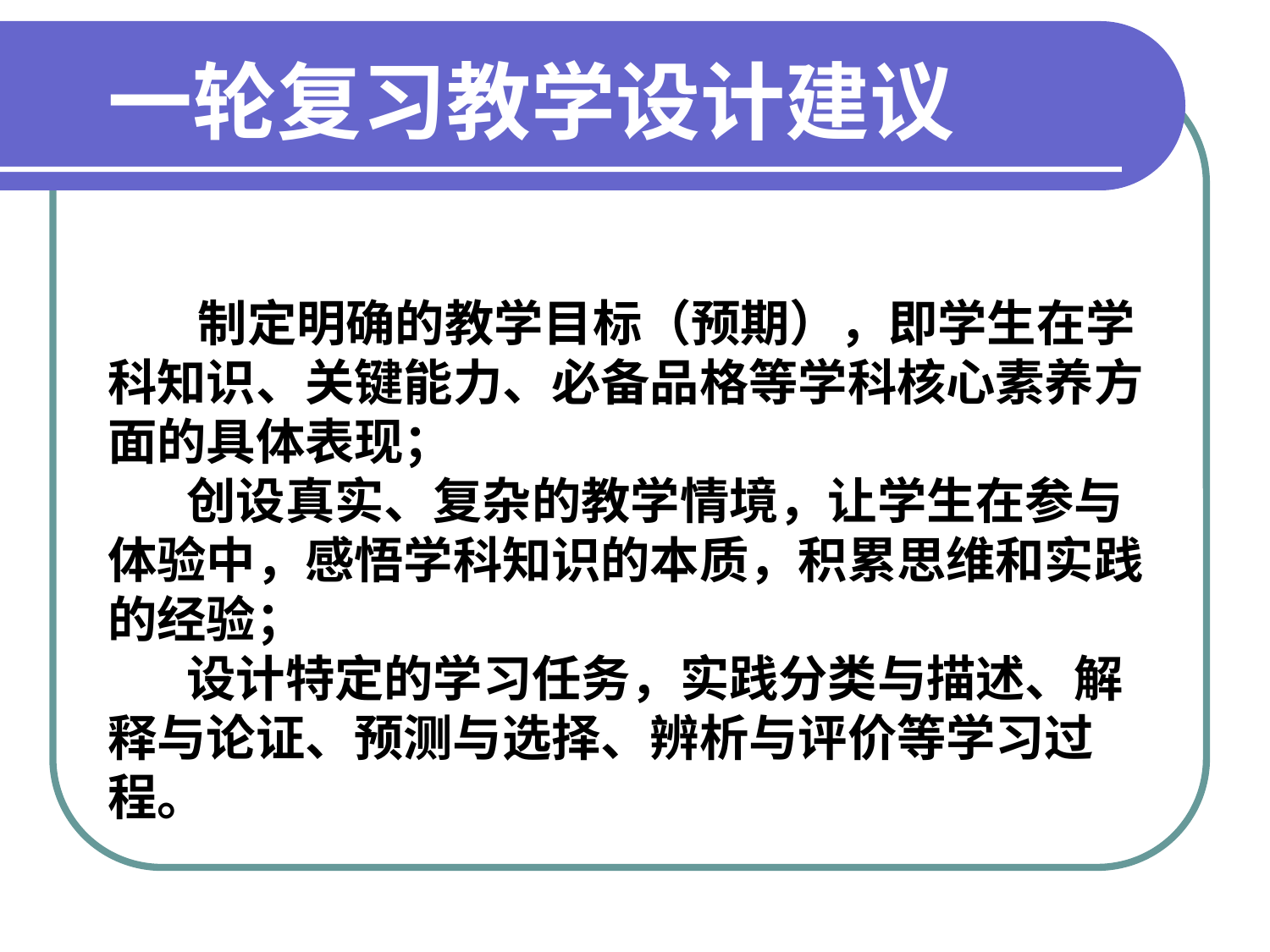

一轮复习教学设计建议
       制定明确的教学目标（预期），即学生在学科知识、关键能力、必备品格等学科核心素养方面的具体表现；
      创设真实、复杂的教学情境，让学生在参与体验中，感悟学科知识的本质，积累思维和实践的经验；
      设计特定的学习任务，实践分类与描述、解释与论证、预测与选择、辨析与评价等学习过程。